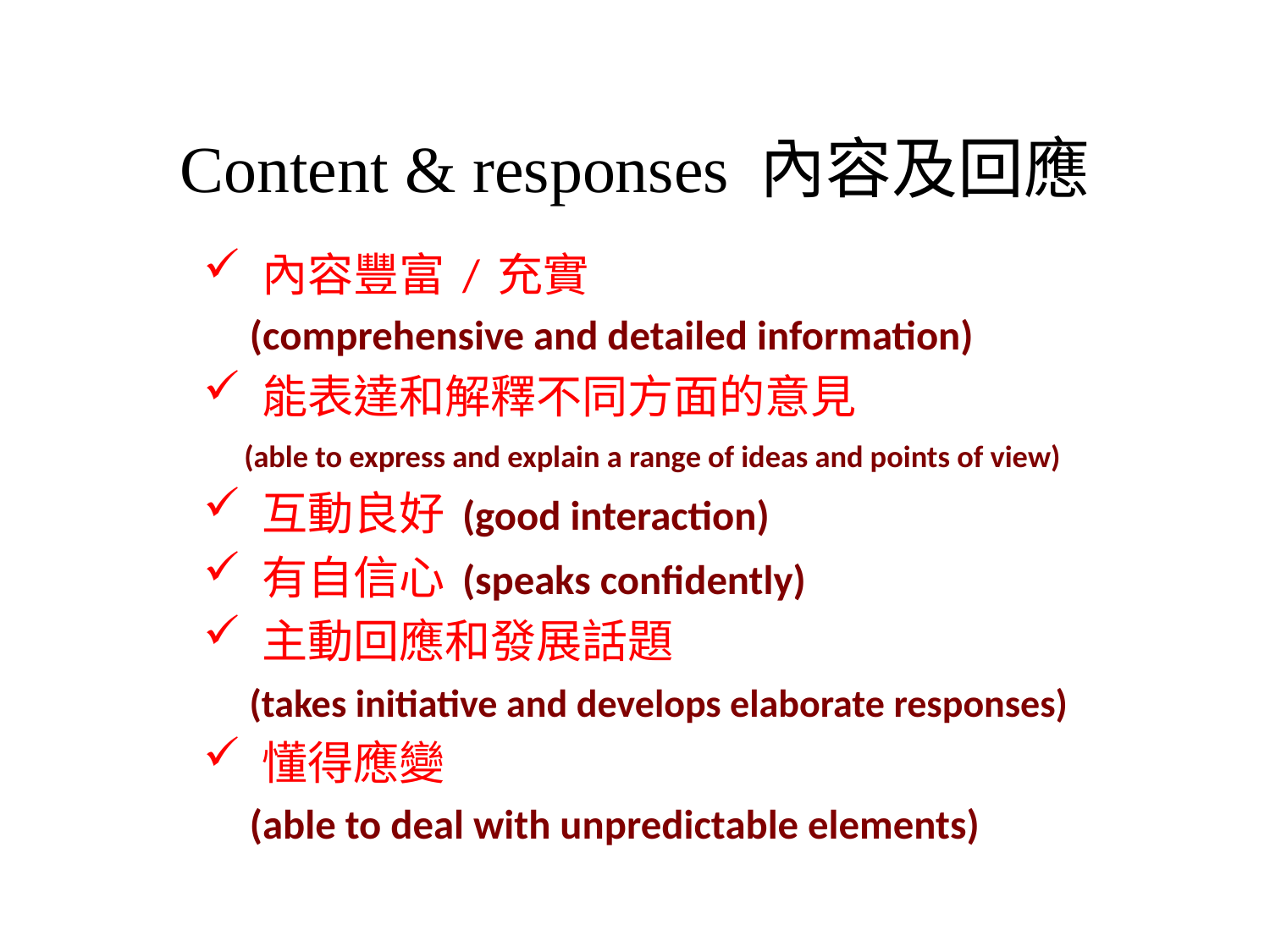

# Content & responses 內容及回應
內容豐富 / 充實
     (comprehensive and detailed information)
能表達和解釋不同方面的意見
     (able to express and explain a range of ideas and points of view)
互動良好 (good interaction)
有自信心 (speaks confidently)
主動回應和發展話題
     (takes initiative and develops elaborate responses)
懂得應變
     (able to deal with unpredictable elements)